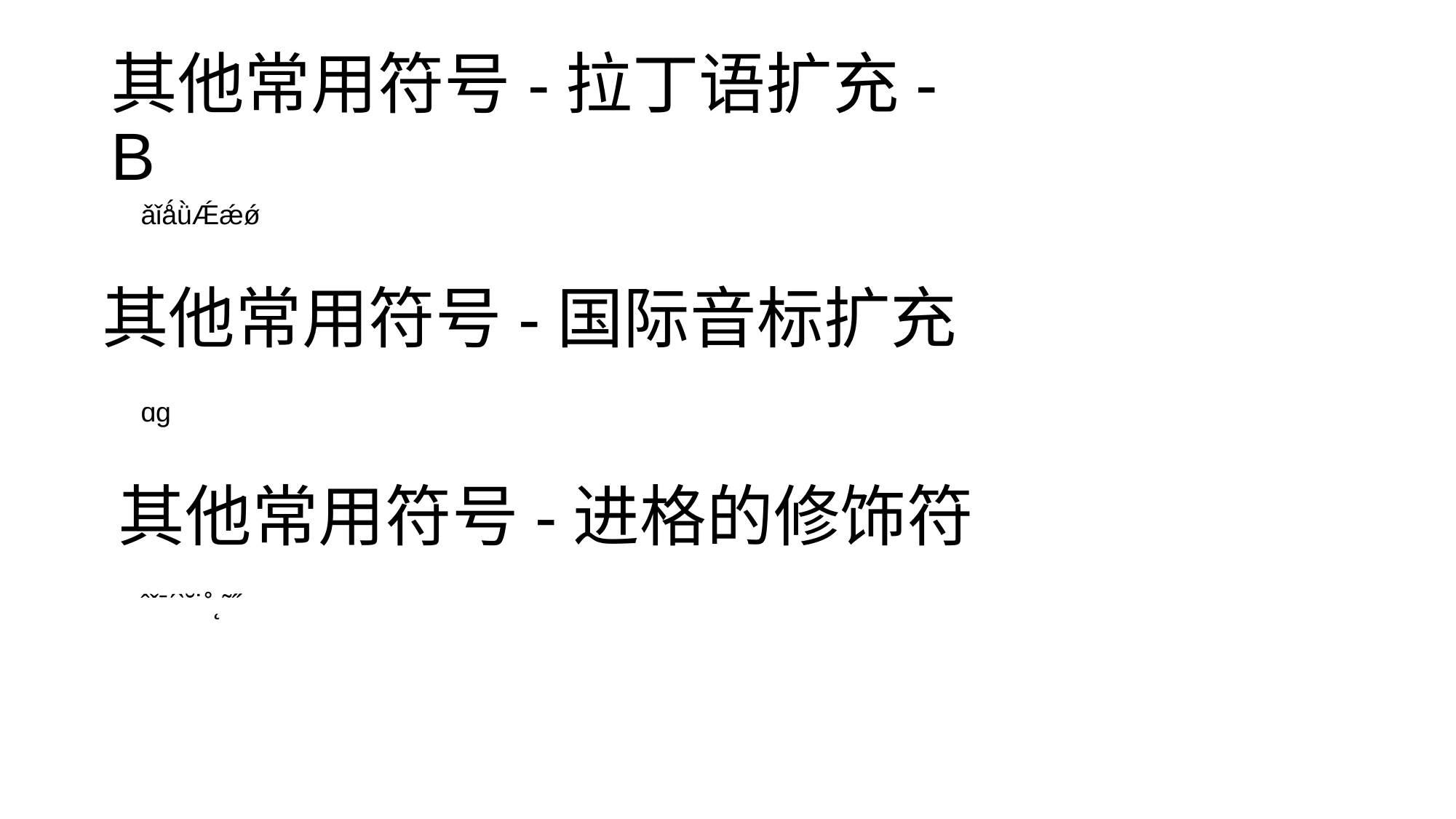

# 其他常用符号-拉丁语扩充-B
ǎǐǻǜǼǽǿ
其他常用符号-国际音标扩充
ɑɡ
其他常用符号-进格的修饰符
ˆˇˉˊˋ˘˙˚˛˜˝